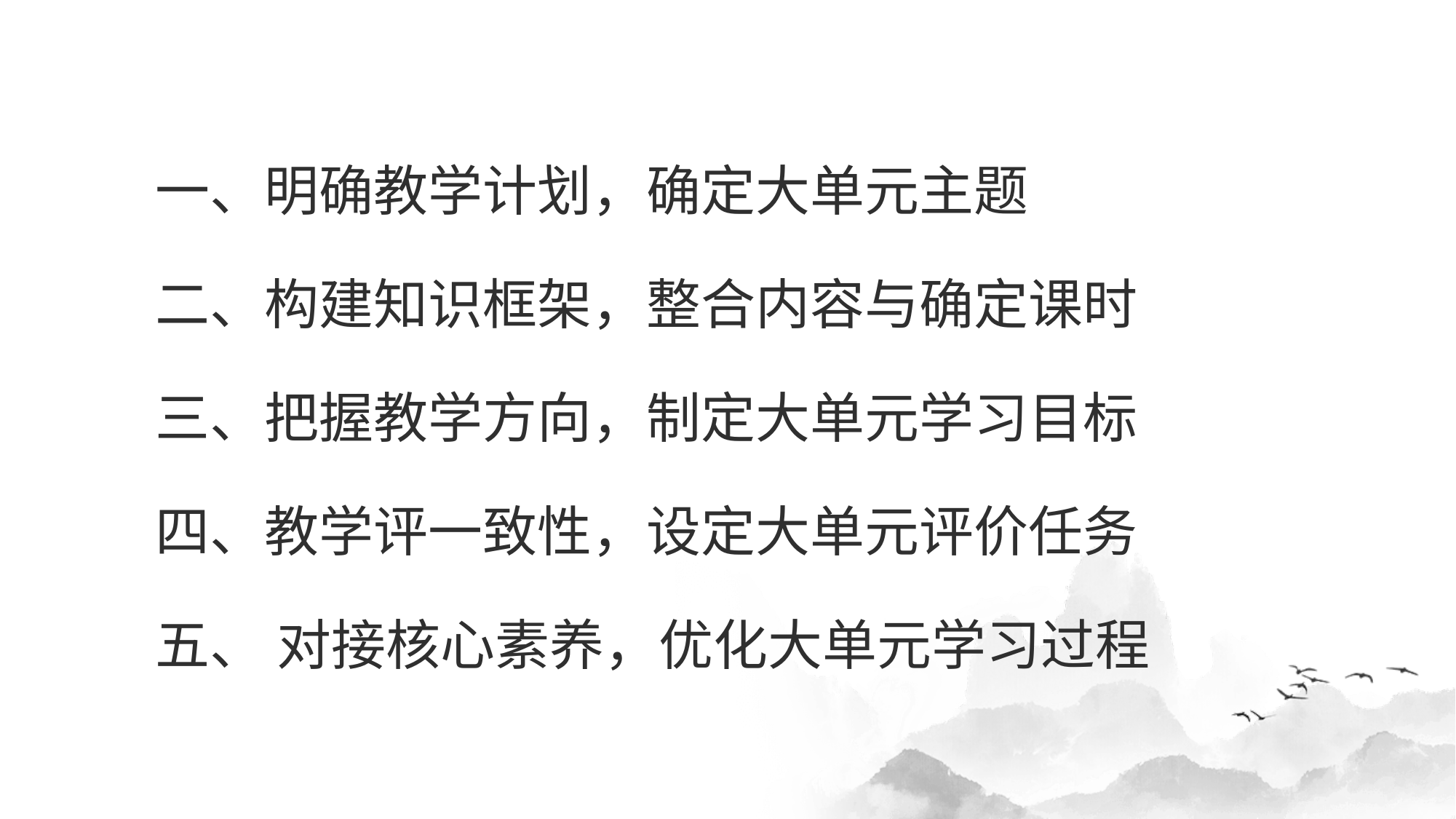

一、明确教学计划，确定大单元主题
二、构建知识框架，整合内容与确定课时
三、把握教学方向，制定大单元学习目标
四、教学评一致性，设定大单元评价任务
五、 对接核心素养，优化大单元学习过程